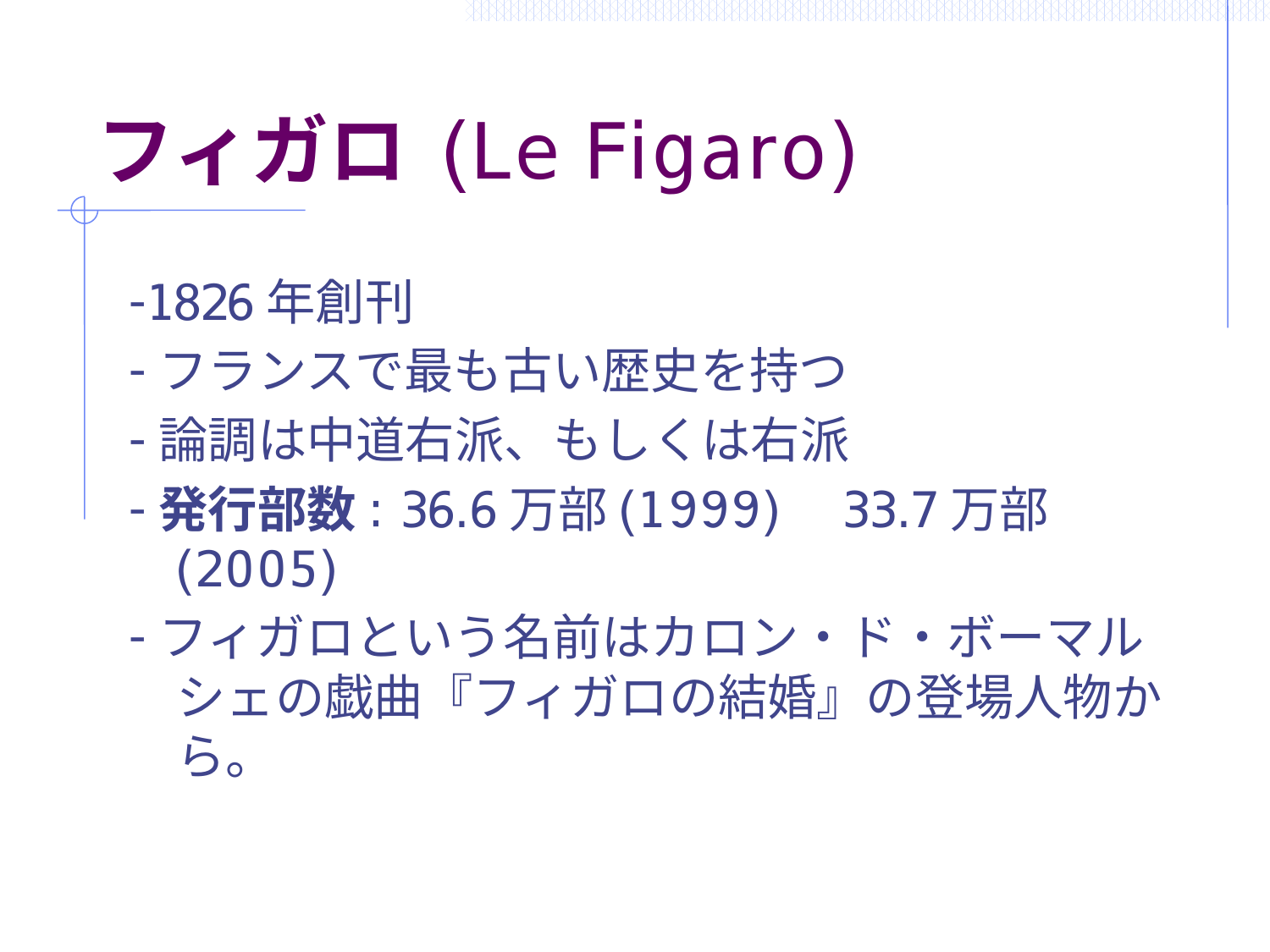

# フィガロ (Le Figaro)
-1826年創刊
-フランスで最も古い歴史を持つ
-論調は中道右派、もしくは右派
-発行部数: 36.6万部(1999)    33.7万部(2005)
-フィガロという名前はカロン・ド・ボーマルシェの戯曲『フィガロの結婚』の登場人物から。